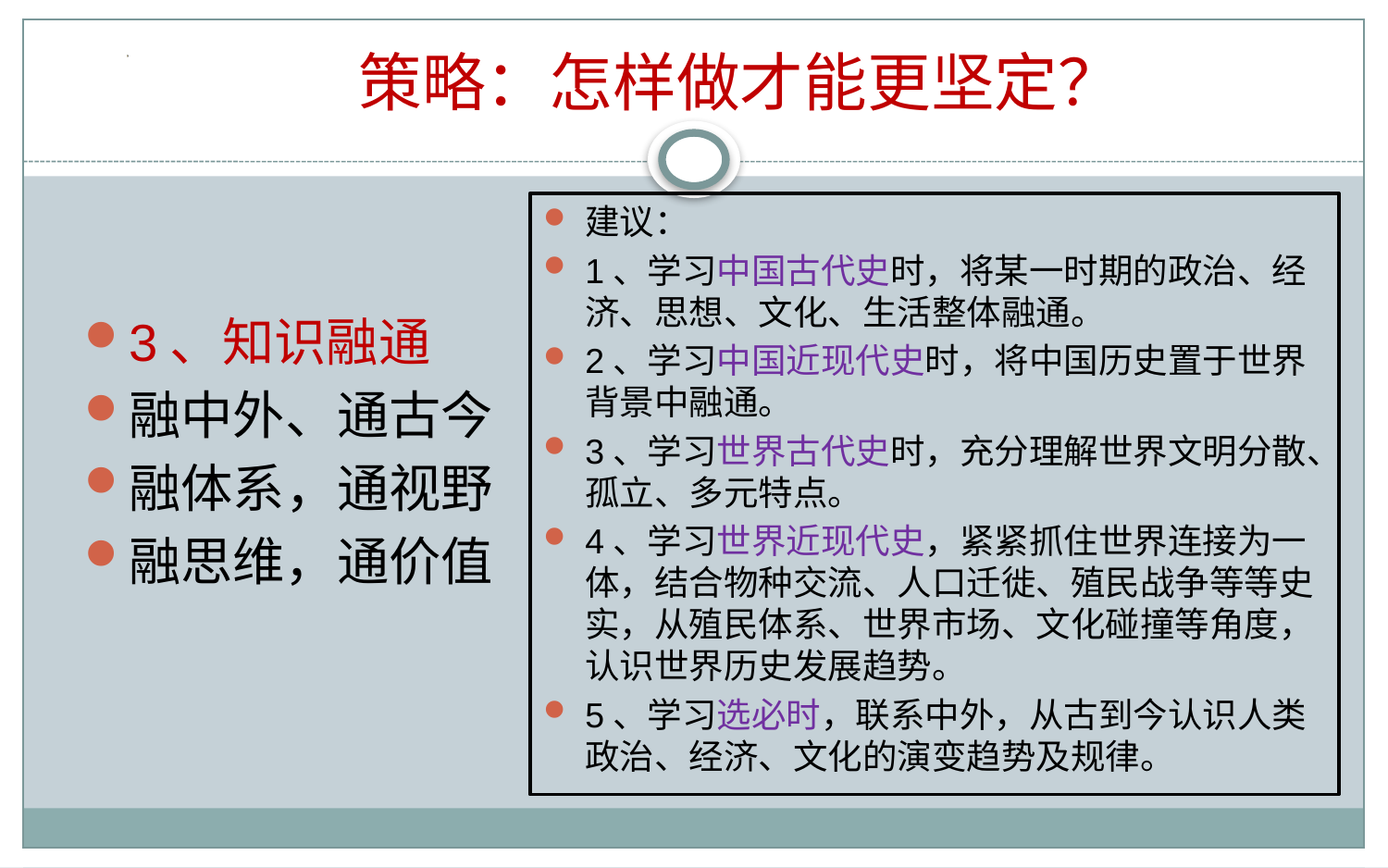

策略：怎样做才能更坚定？
建议：
1、学习中国古代史时，将某一时期的政治、经济、思想、文化、生活整体融通。
2、学习中国近现代史时，将中国历史置于世界背景中融通。
3、学习世界古代史时，充分理解世界文明分散、孤立、多元特点。
4、学习世界近现代史，紧紧抓住世界连接为一体，结合物种交流、人口迁徙、殖民战争等等史实，从殖民体系、世界市场、文化碰撞等角度，认识世界历史发展趋势。
5、学习选必时，联系中外，从古到今认识人类政治、经济、文化的演变趋势及规律。
3、知识融通
融中外、通古今
融体系，通视野
融思维，通价值